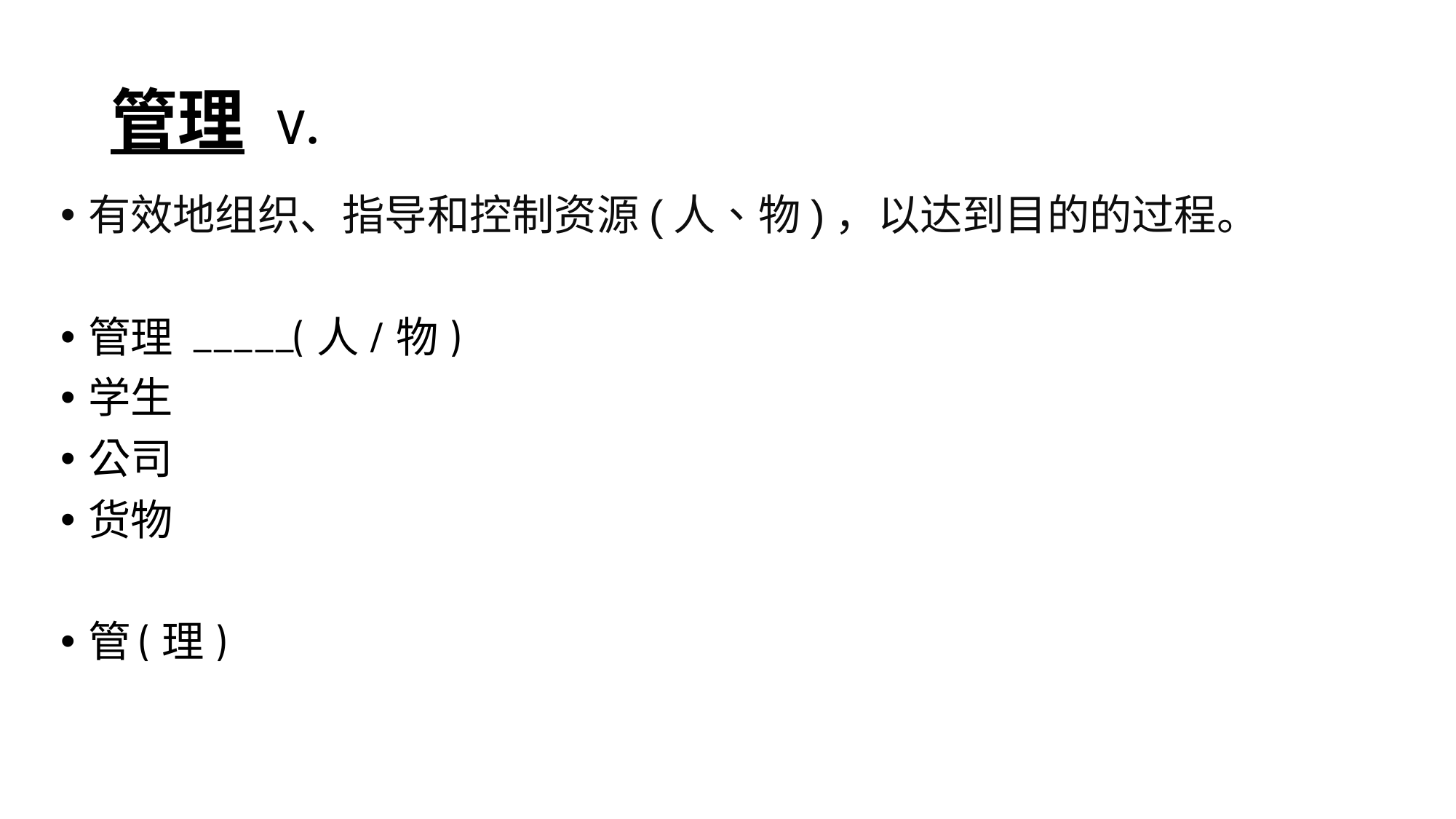

# 管理 v.
有效地组织、指导和控制资源(人、物)，以达到目的的过程。

管理 _____(人/物)
学生
公司
货物

管(理)